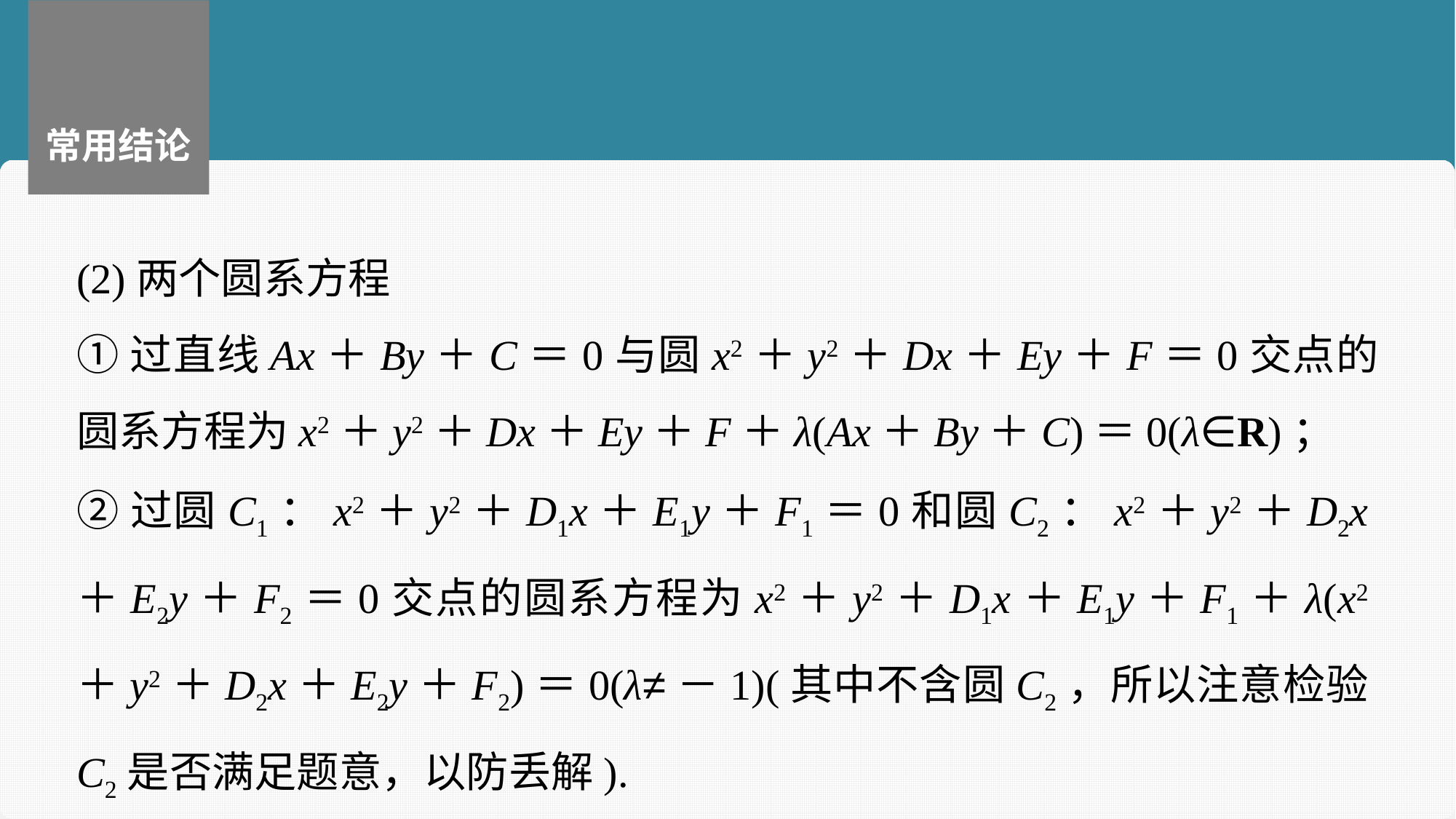

(2)两个圆系方程
①过直线Ax＋By＋C＝0与圆x2＋y2＋Dx＋Ey＋F＝0交点的圆系方程为x2＋y2＋Dx＋Ey＋F＋λ(Ax＋By＋C)＝0(λ∈R)；
②过圆C1：x2＋y2＋D1x＋E1y＋F1＝0和圆C2：x2＋y2＋D2x＋E2y＋F2＝0交点的圆系方程为x2＋y2＋D1x＋E1y＋F1＋λ(x2＋y2＋D2x＋E2y＋F2)＝0(λ≠－1)(其中不含圆C2，所以注意检验C2是否满足题意，以防丢解).